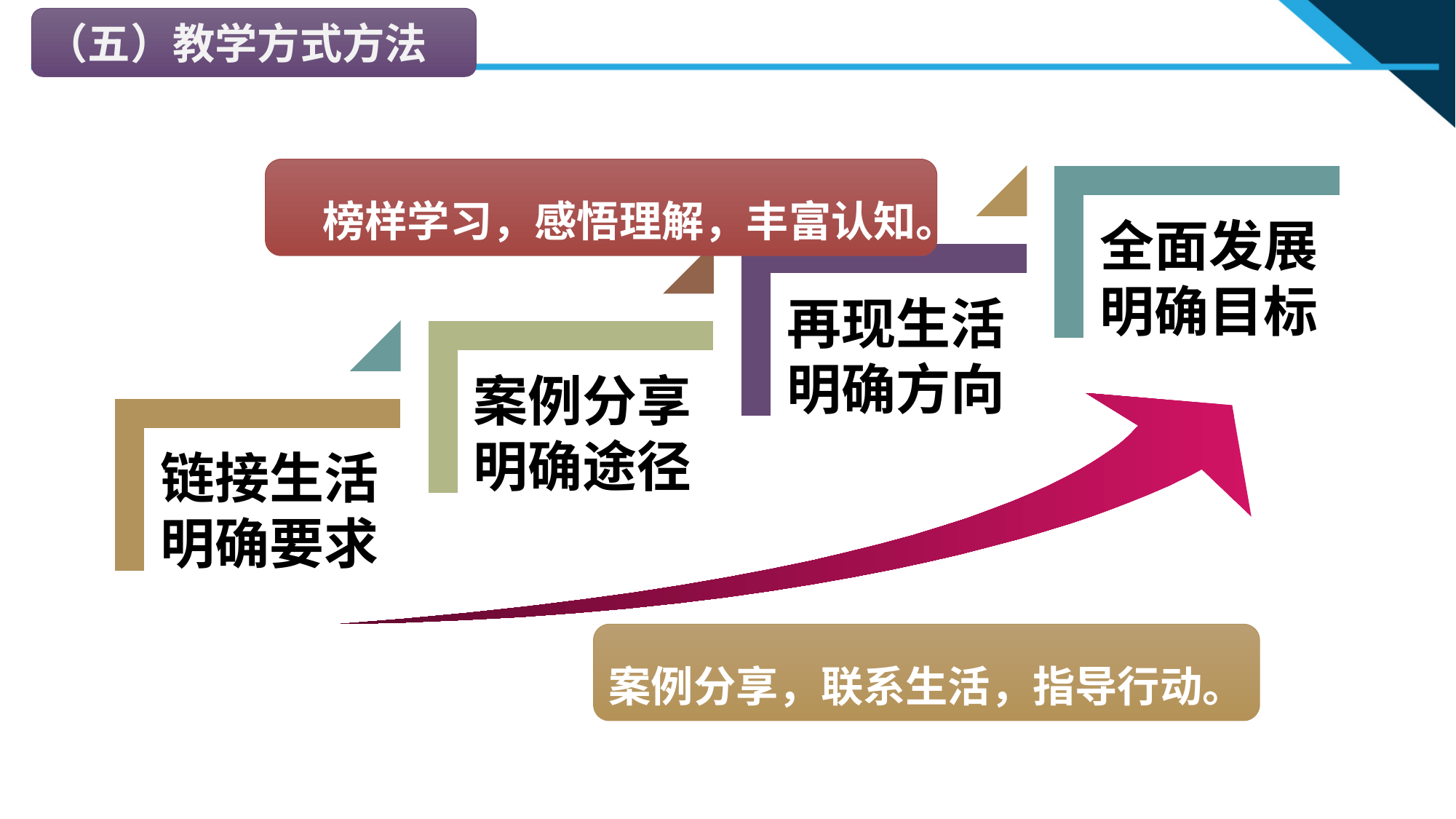

（五）教学方式方法

链接生活明确要求
案例分享明确途径
再现生活明确方向
全面发展明确目标
榜样学习，感悟理解，丰富认知。
案例分享，联系生活，指导行动。